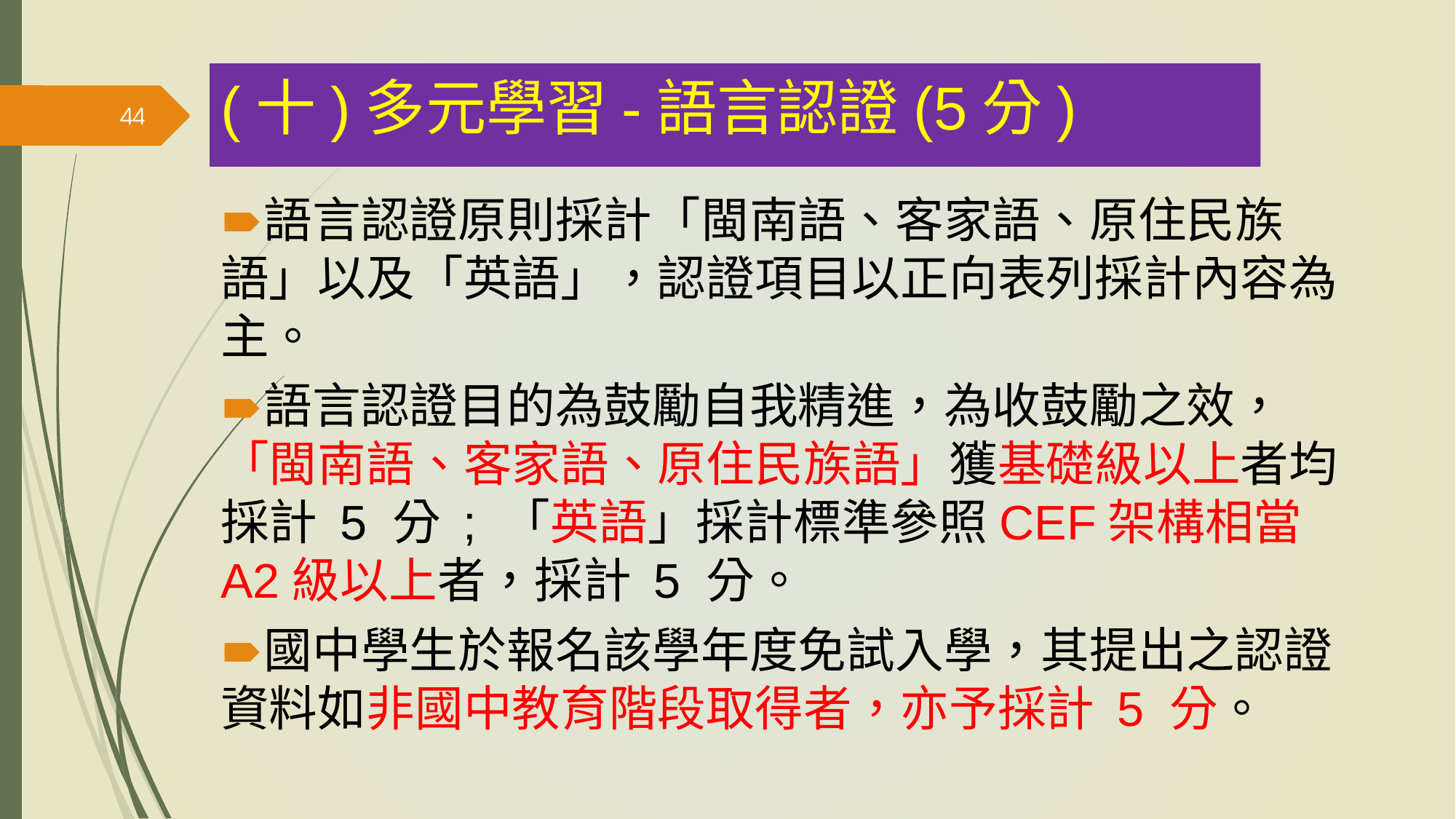

(十)多元學習-語言認證(5分)
44
語言認證原則採計「閩南語、客家語、原住民族語」以及「英語」，認證項目以正向表列採計內容為主。
語言認證目的為鼓勵自我精進，為收鼓勵之效，「閩南語、客家語、原住民族語」獲基礎級以上者均採計 5 分 ; 「英語」採計標準參照CEF架構相當A2級以上者，採計 5 分。
國中學生於報名該學年度免試入學，其提出之認證資料如非國中教育階段取得者，亦予採計 5 分。